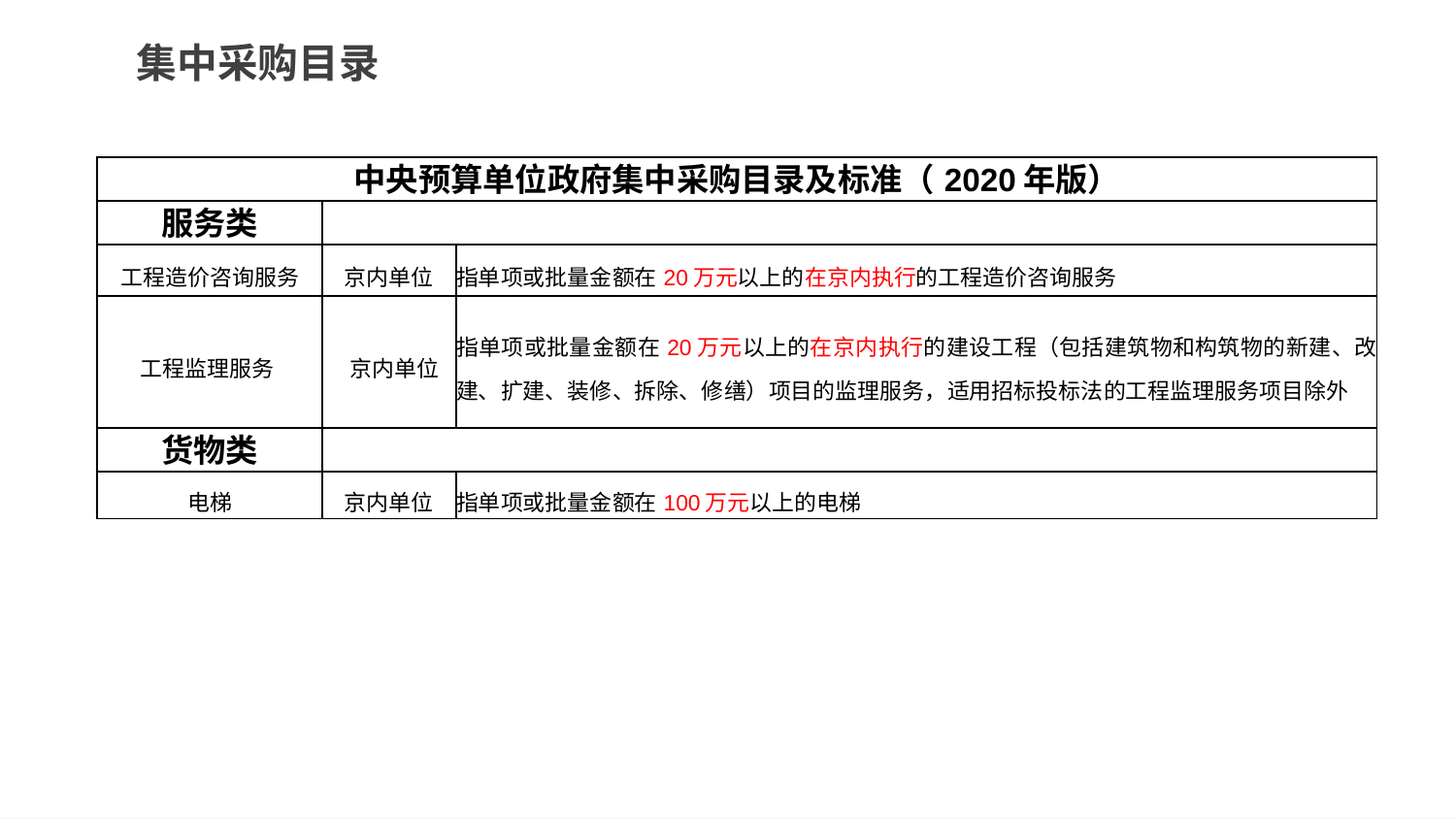

集中采购目录
| 中央预算单位政府集中采购目录及标准（2020年版） |  |  |
| --- | --- | --- |
| 服务类 |  |  |
| 工程造价咨询服务 | 京内单位 | 指单项或批量金额在20万元以上的在京内执行的工程造价咨询服务 |
| 工程监理服务 | 京内单位 | 指单项或批量金额在20万元以上的在京内执行的建设工程（包括建筑物和构筑物的新建、改建、扩建、装修、拆除、修缮）项目的监理服务，适用招标投标法的工程监理服务项目除外 |
| 货物类 |  |  |
| 电梯 | 京内单位 | 指单项或批量金额在100万元以上的电梯 |